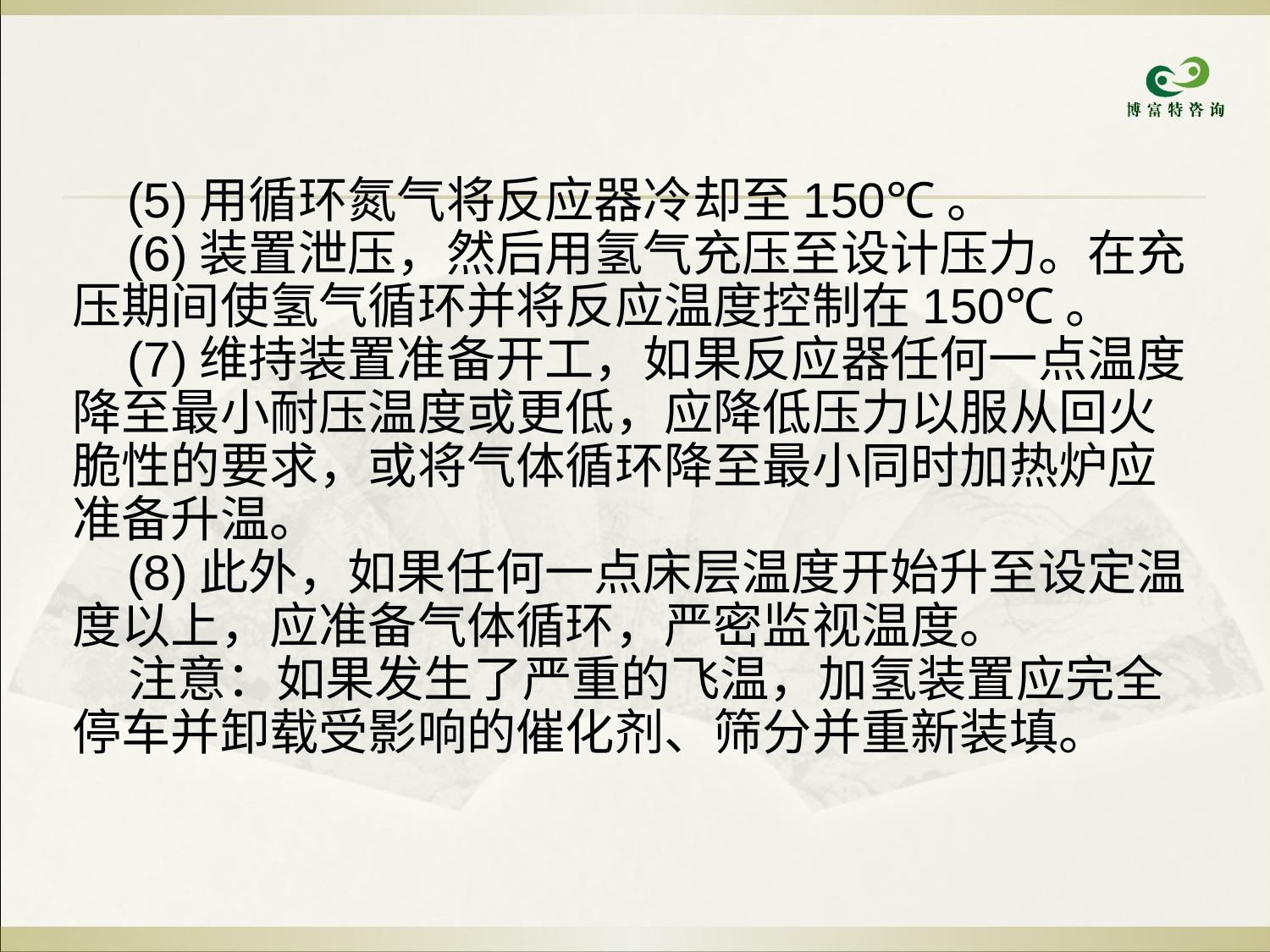

(5)用循环氮气将反应器冷却至150℃。
    (6)装置泄压，然后用氢气充压至设计压力。在充压期间使氢气循环并将反应温度控制在150℃。
    (7)维持装置准备开工，如果反应器任何一点温度降至最小耐压温度或更低，应降低压力以服从回火脆性的要求，或将气体循环降至最小同时加热炉应准备升温。
    (8)此外，如果任何一点床层温度开始升至设定温度以上，应准备气体循环，严密监视温度。
    注意：如果发生了严重的飞温，加氢装置应完全停车并卸载受影响的催化剂、筛分并重新装填。